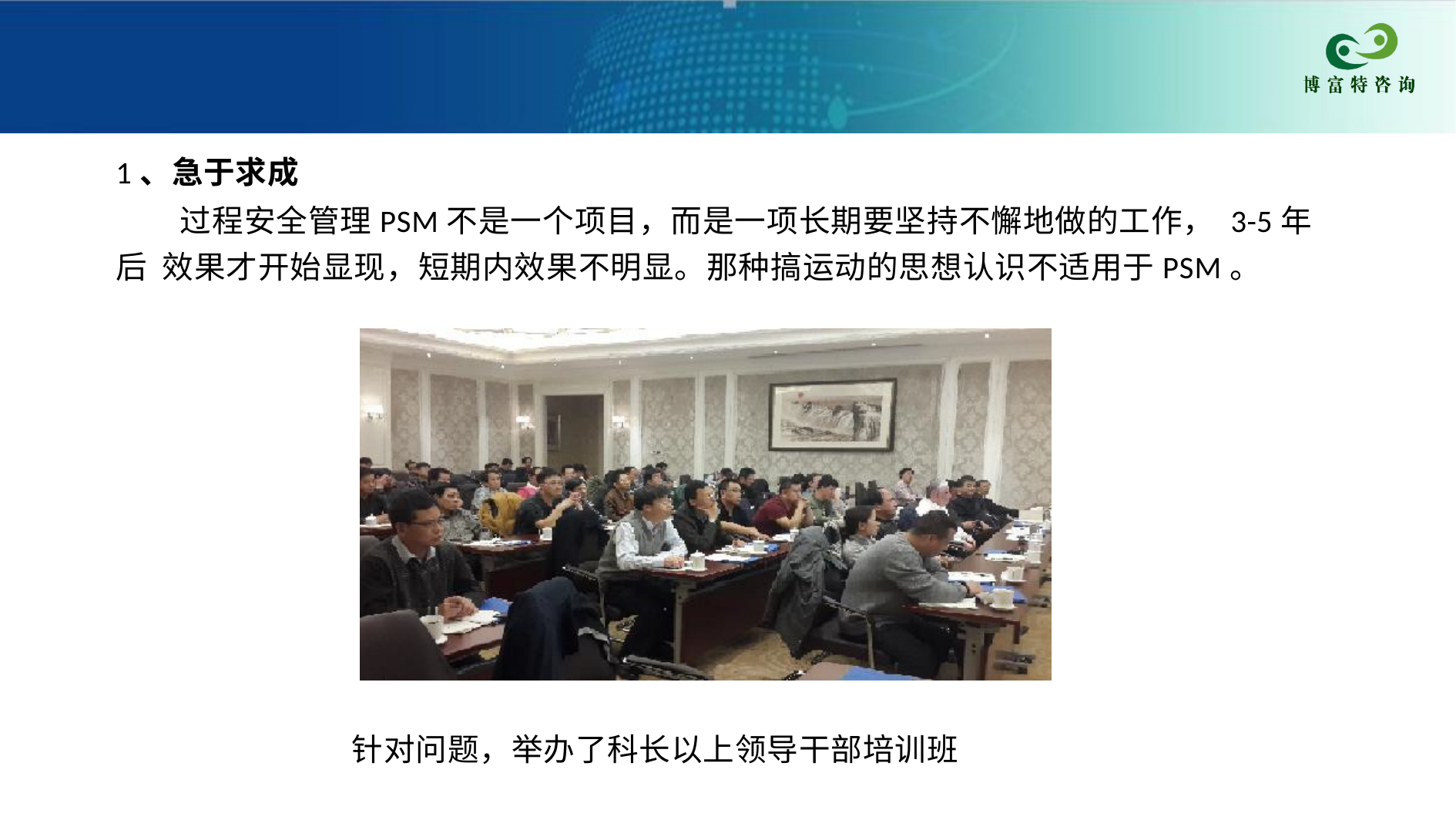

1、急于求成
过程安全管理PSM不是一个项目，而是一项长期要坚持不懈地做的工作， 3-5年后  效果才开始显现，短期内效果不明显。那种搞运动的思想认识不适用于PSM。

针对问题，举办了科长以上领导干部培训班